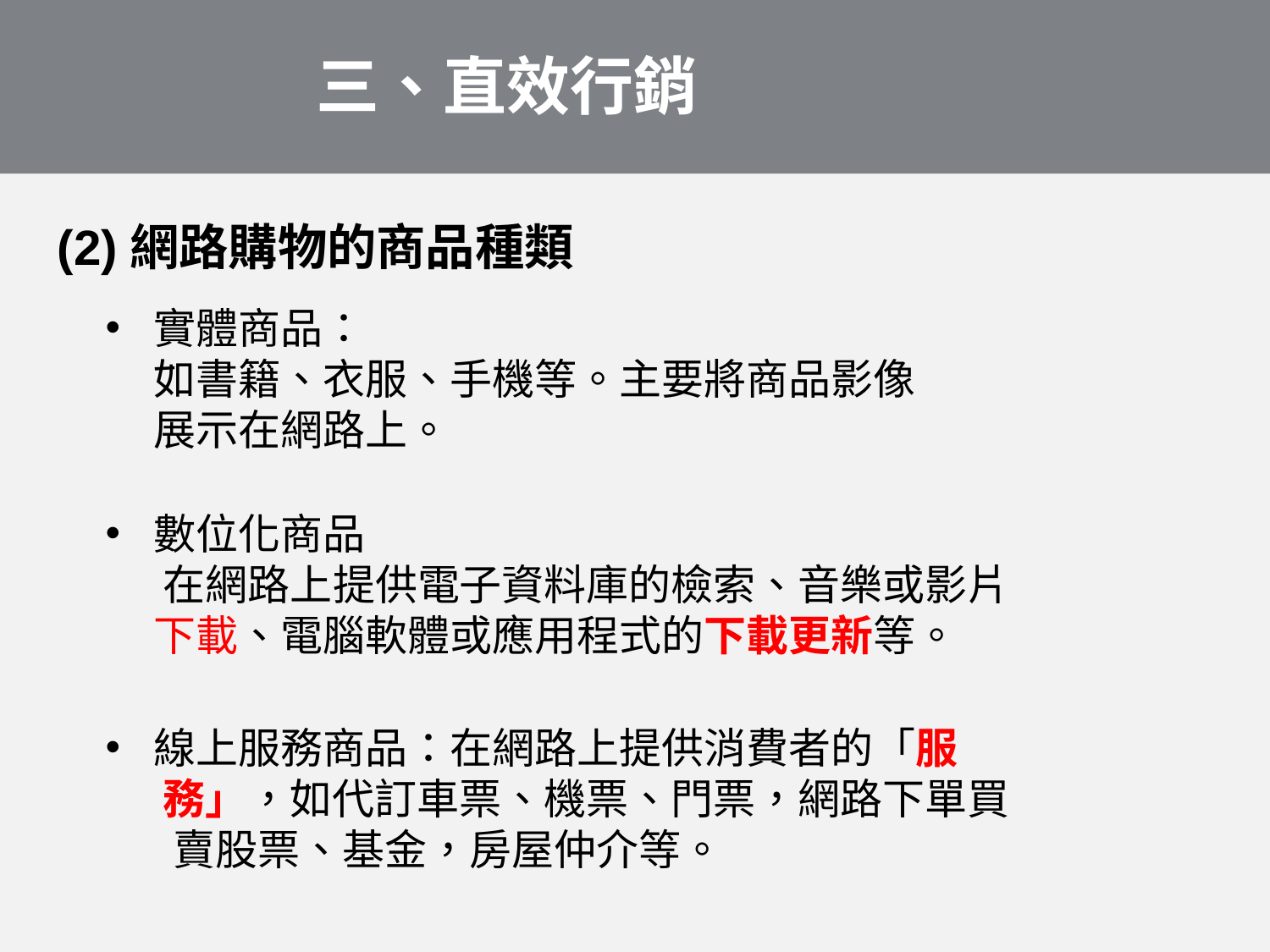

三、直效行銷
(2)網路購物的商品種類
實體商品：
    如書籍、衣服、手機等。主要將商品影像
    展示在網路上。
數位化商品
     在網路上提供電子資料庫的檢索、音樂或影片
    下載、電腦軟體或應用程式的下載更新等。
線上服務商品：在網路上提供消費者的「服
     務」，如代訂車票、機票、門票，網路下單買
      賣股票、基金，房屋仲介等。